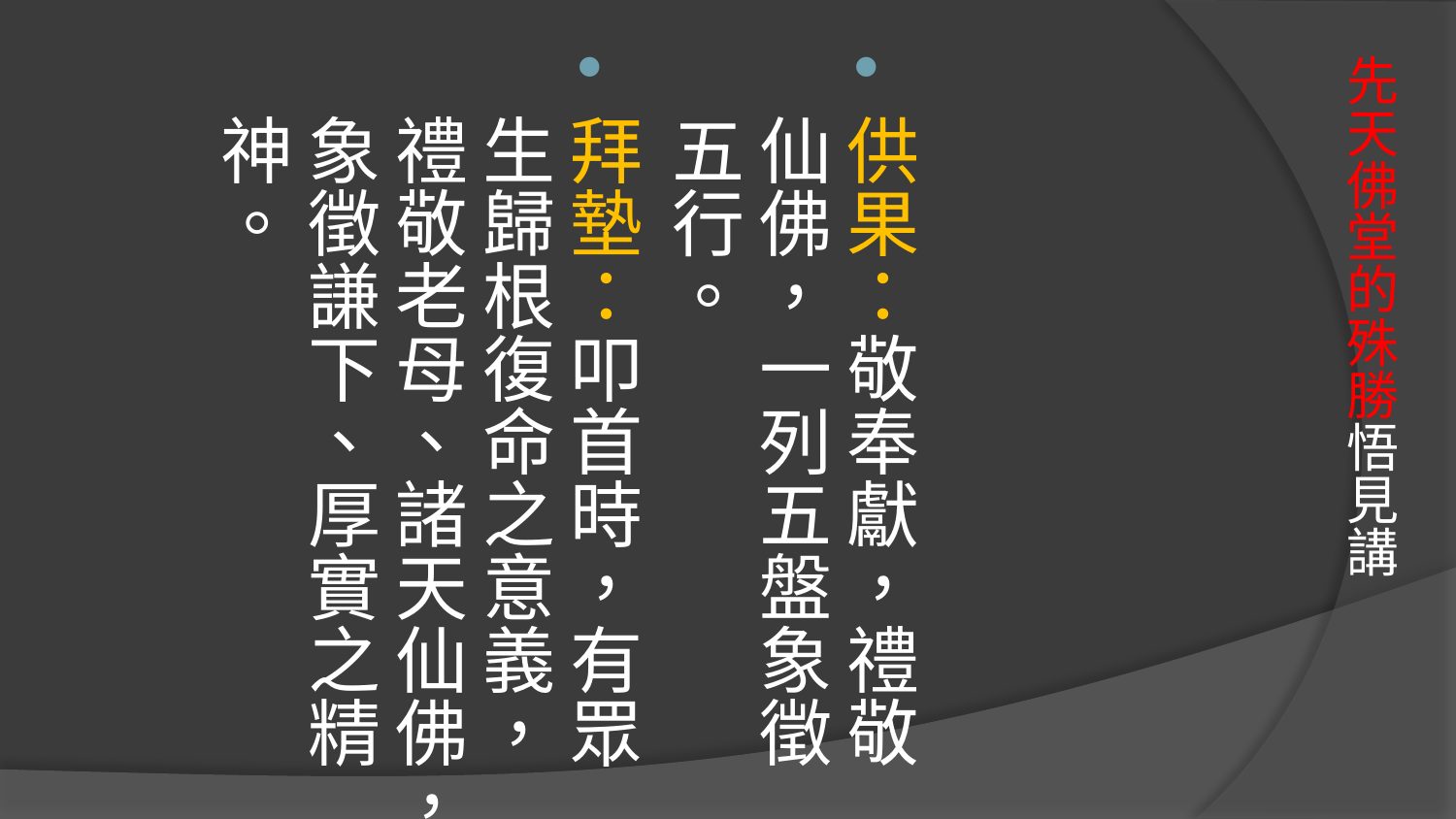

供果：敬奉獻，禮敬仙佛，一列五盤象徵五行。
拜墊：叩首時，有眾生歸根復命之意義，禮敬老母、諸天仙佛，象徵謙下、厚實之精神。

# 先天佛堂的殊勝悟見講